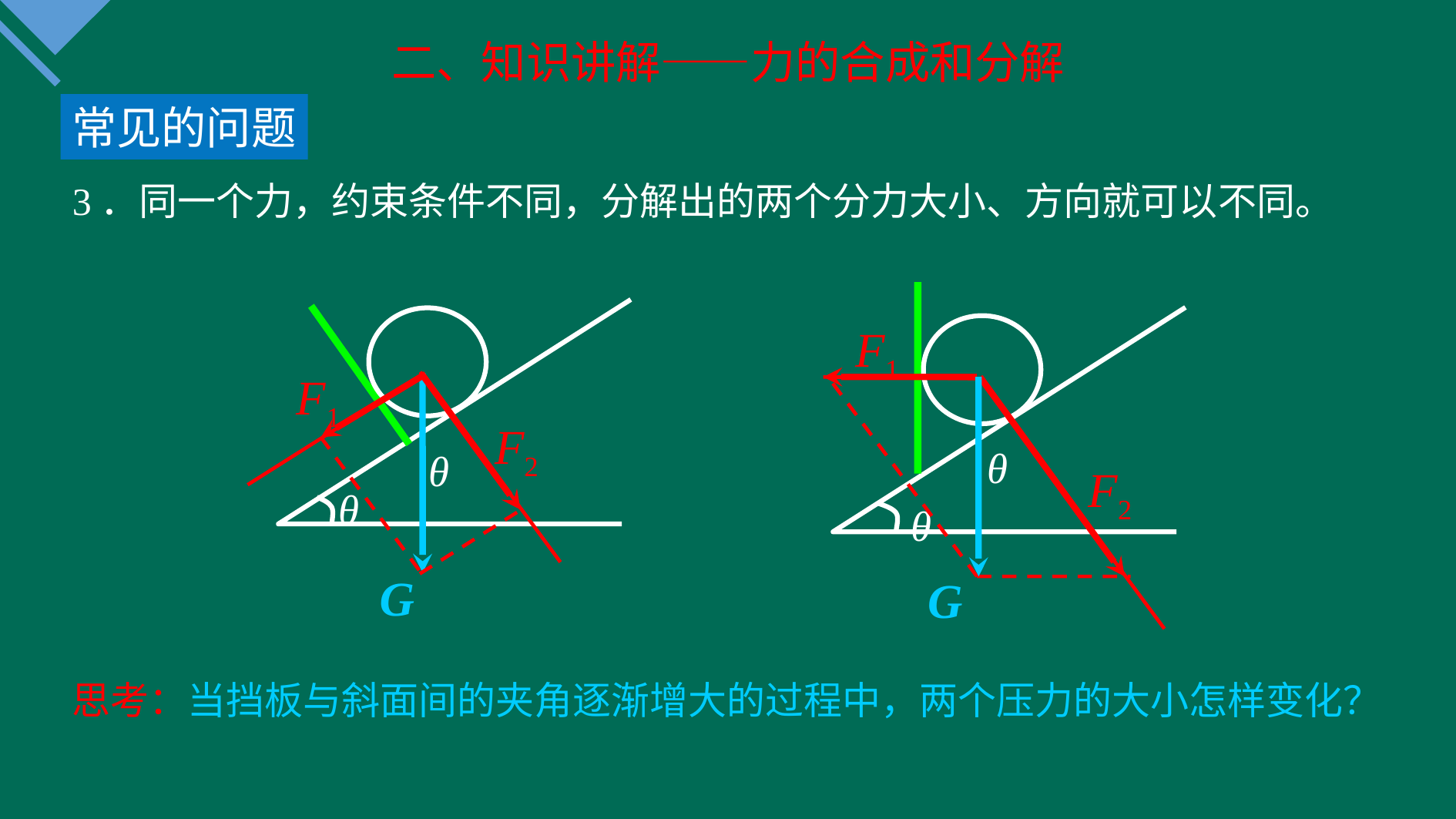

二、知识讲解——力的合成和分解
常见的问题
3．同一个力，约束条件不同，分解出的两个分力大小、方向就可以不同。

θ

F1

F2

F1

F2

G

θ
θ
θ

G
思考：当挡板与斜面间的夹角逐渐增大的过程中，两个压力的大小怎样变化？